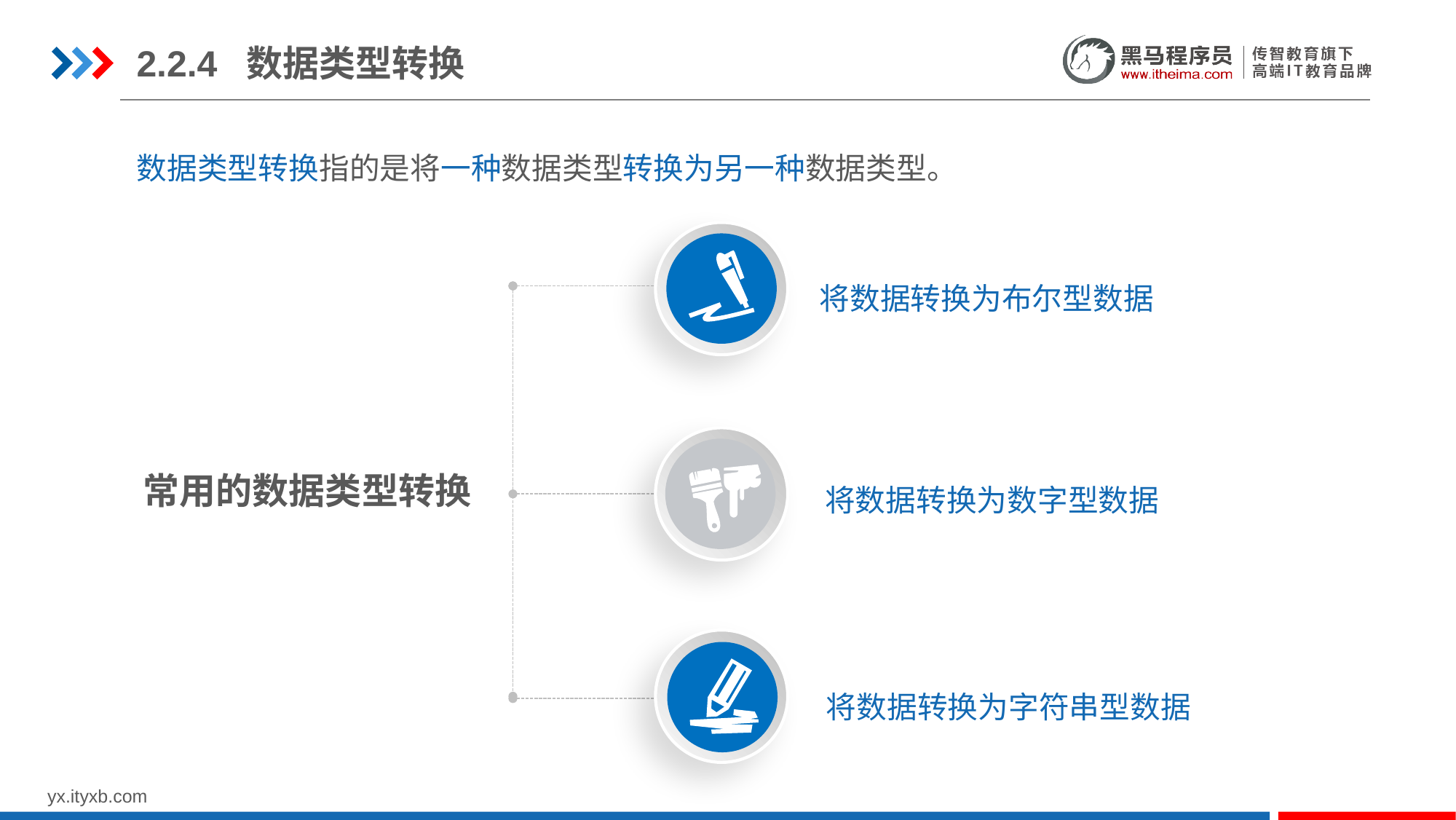

2.2.4  数据类型转换
数据类型转换指的是将一种数据类型转换为另一种数据类型。

将数据转换为布尔型数据

常用的数据类型转换
将数据转换为数字型数据

将数据转换为字符串型数据